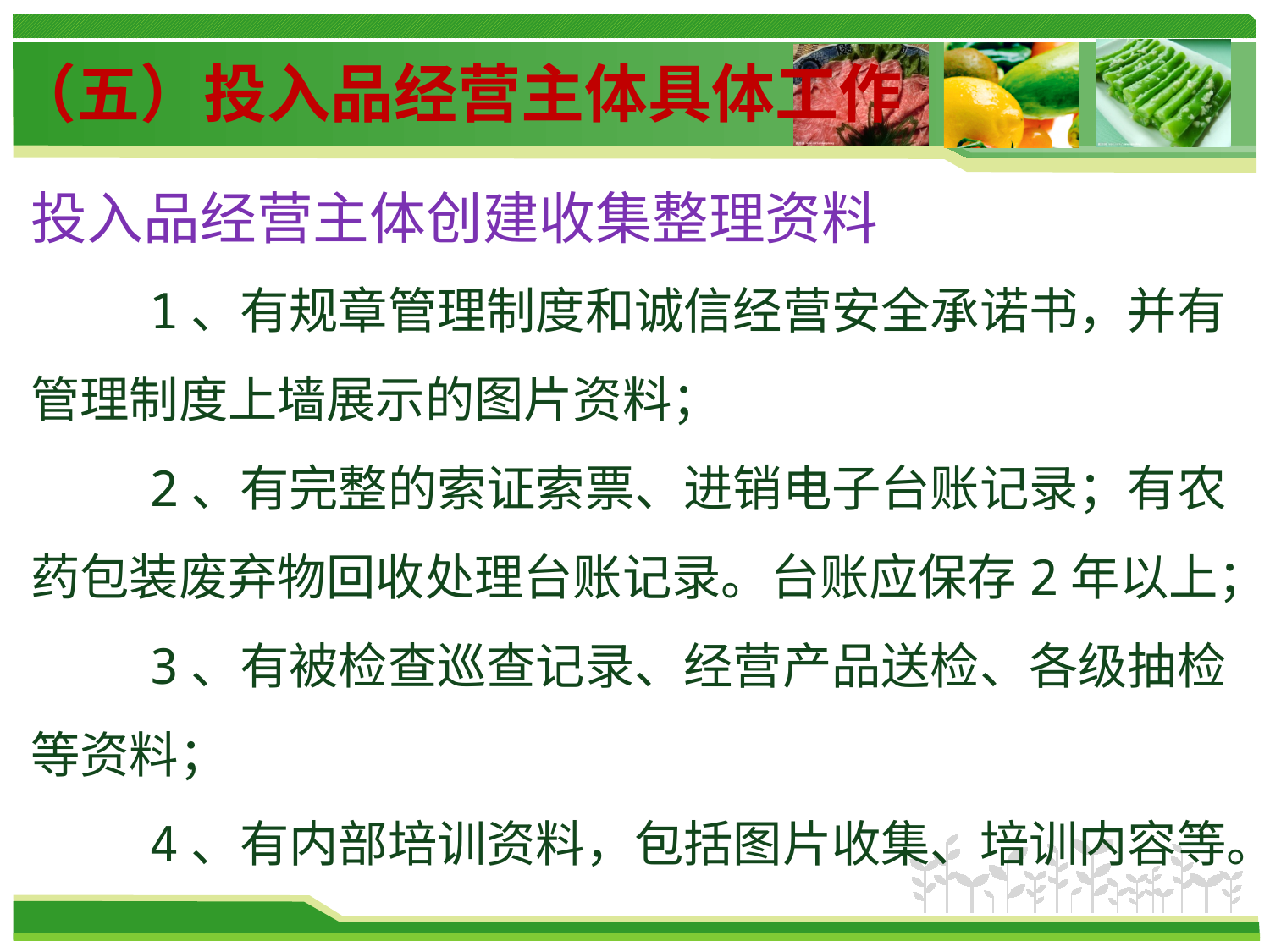

（五）投入品经营主体具体工作
投入品经营主体创建收集整理资料
    1、有规章管理制度和诚信经营安全承诺书，并有管理制度上墙展示的图片资料；
    2、有完整的索证索票、进销电子台账记录；有农药包装废弃物回收处理台账记录。台账应保存2年以上；
    3、有被检查巡查记录、经营产品送检、各级抽检等资料；
    4、有内部培训资料，包括图片收集、培训内容等。